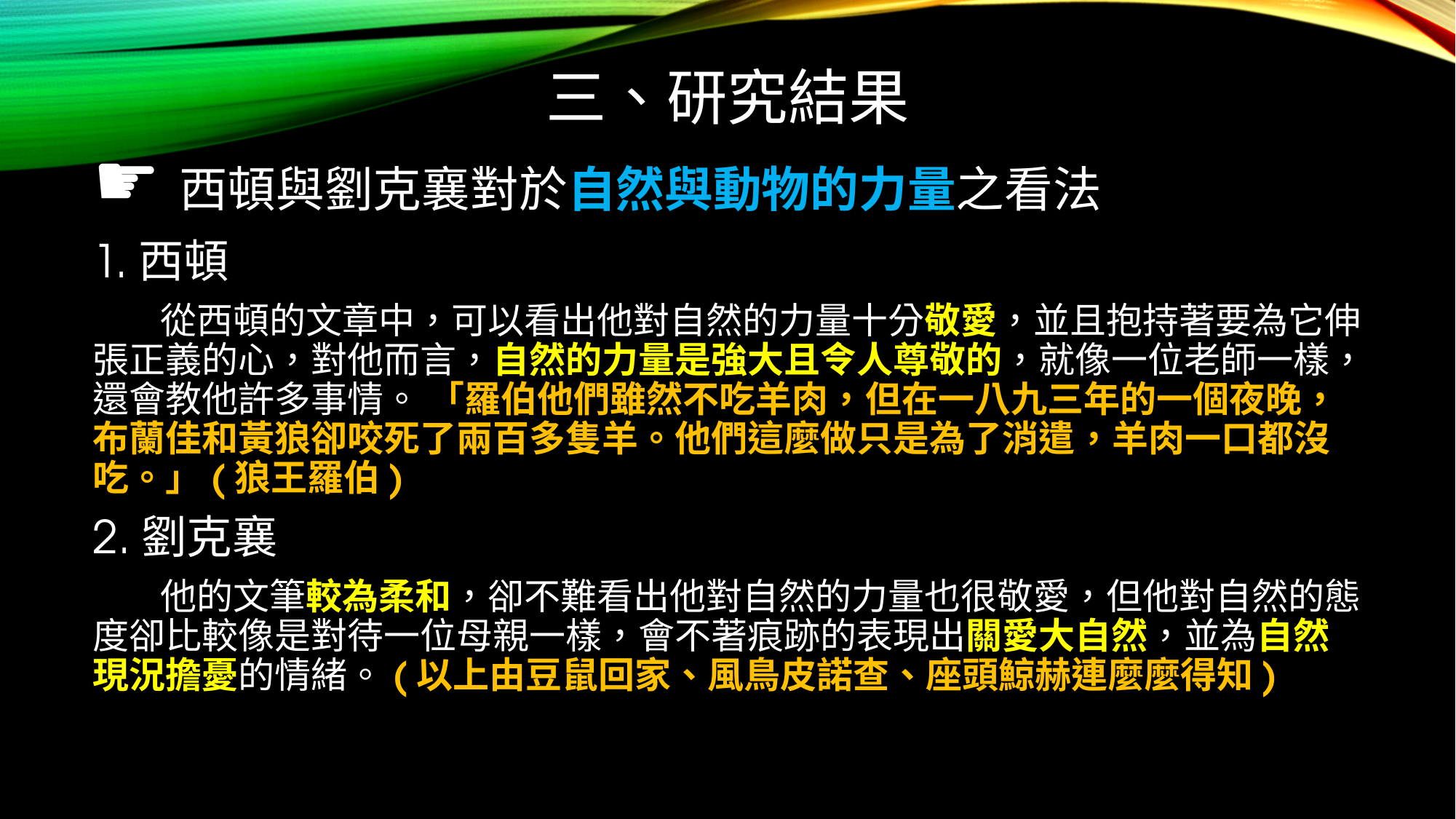

# 三、研究結果
☛西頓與劉克襄對於自然與動物的力量之看法
1.西頓
         從西頓的文章中，可以看出他對自然的力量十分敬愛，並且抱持著要為它伸張正義的心，對他而言，自然的力量是強大且令人尊敬的，就像一位老師一樣，還會教他許多事情。 「羅伯他們雖然不吃羊肉，但在一八九三年的一個夜晚，布蘭佳和黃狼卻咬死了兩百多隻羊。他們這麼做只是為了消遣，羊肉一口都沒吃。」(狼王羅伯)
2.劉克襄
         他的文筆較為柔和，卻不難看出他對自然的力量也很敬愛，但他對自然的態度卻比較像是對待一位母親一樣，會不著痕跡的表現出關愛大自然，並為自然現況擔憂的情緒。(以上由豆鼠回家、風鳥皮諾查、座頭鯨赫連麼麼得知)